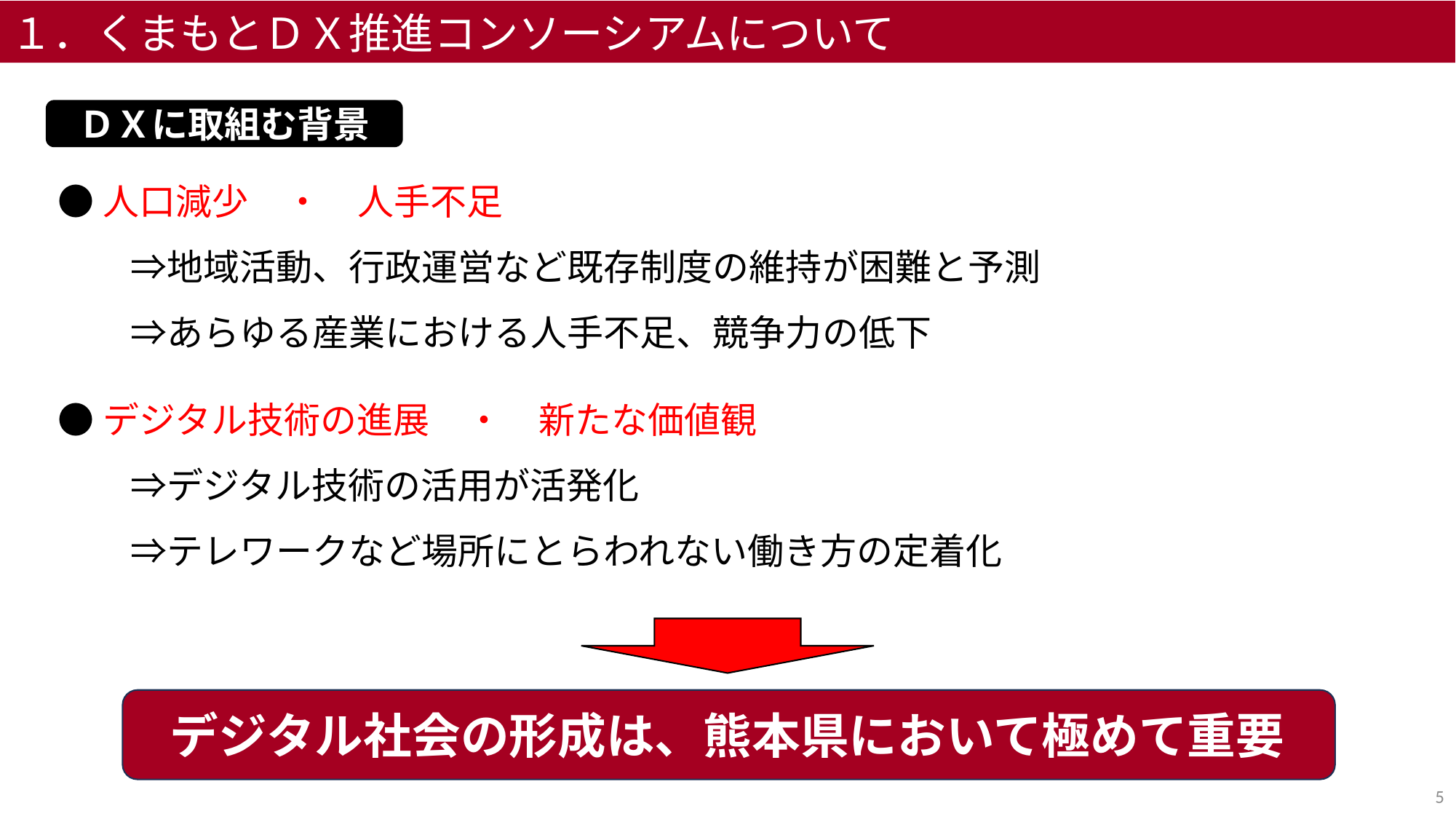

１．くまもとＤＸ推進コンソーシアムについて
ＤＸに取組む背景
●人口減少　・　人手不足
　　⇒地域活動、行政運営など既存制度の維持が困難と予測
　　⇒あらゆる産業における人手不足、競争力の低下

●デジタル技術の進展　・　新たな価値観
　　⇒デジタル技術の活用が活発化
　　⇒テレワークなど場所にとらわれない働き方の定着化

デジタル社会の形成は、熊本県において極めて重要
5